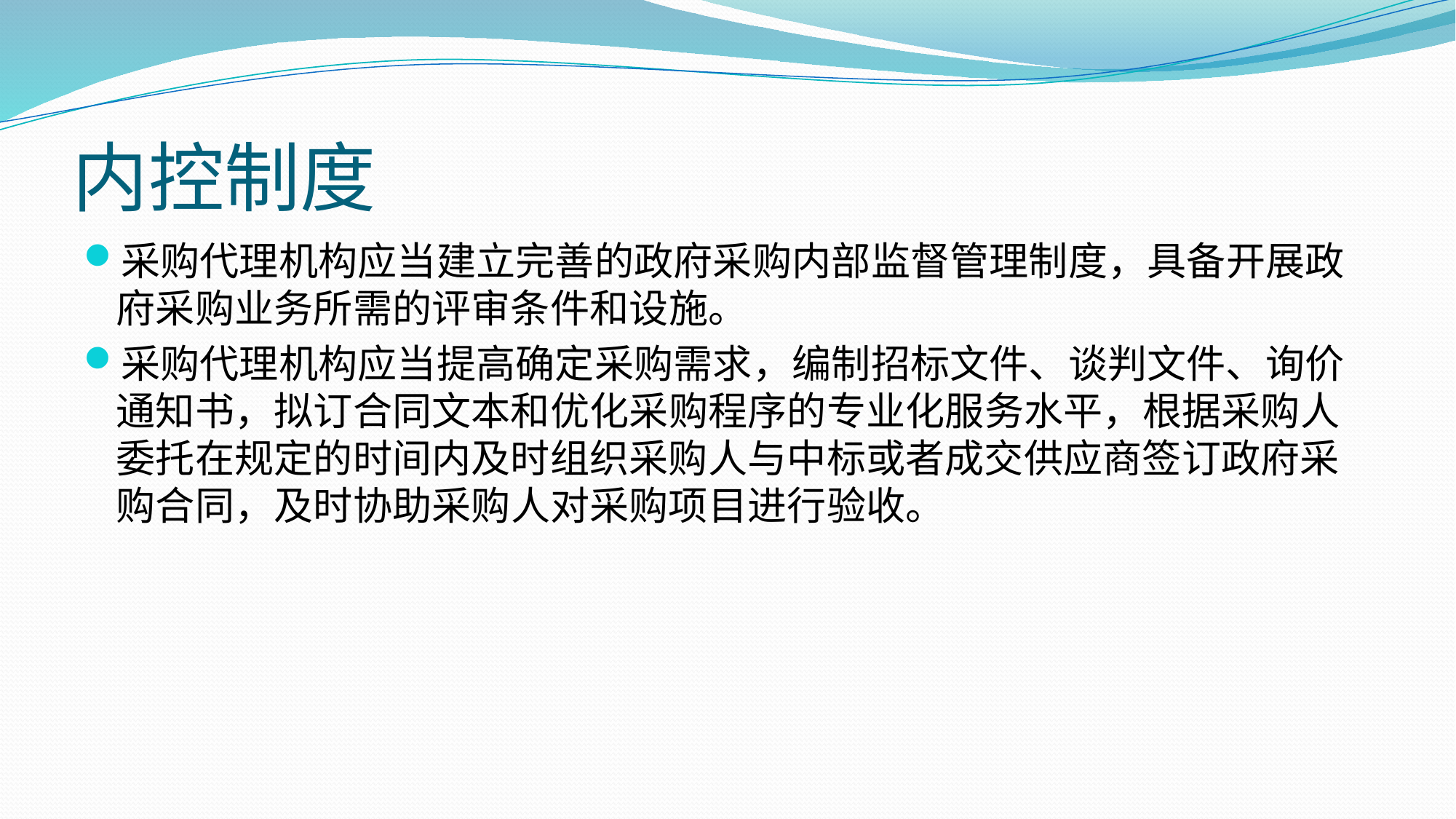

# 内控制度
采购代理机构应当建立完善的政府采购内部监督管理制度，具备开展政府采购业务所需的评审条件和设施。
采购代理机构应当提高确定采购需求，编制招标文件、谈判文件、询价通知书，拟订合同文本和优化采购程序的专业化服务水平，根据采购人委托在规定的时间内及时组织采购人与中标或者成交供应商签订政府采购合同，及时协助采购人对采购项目进行验收。